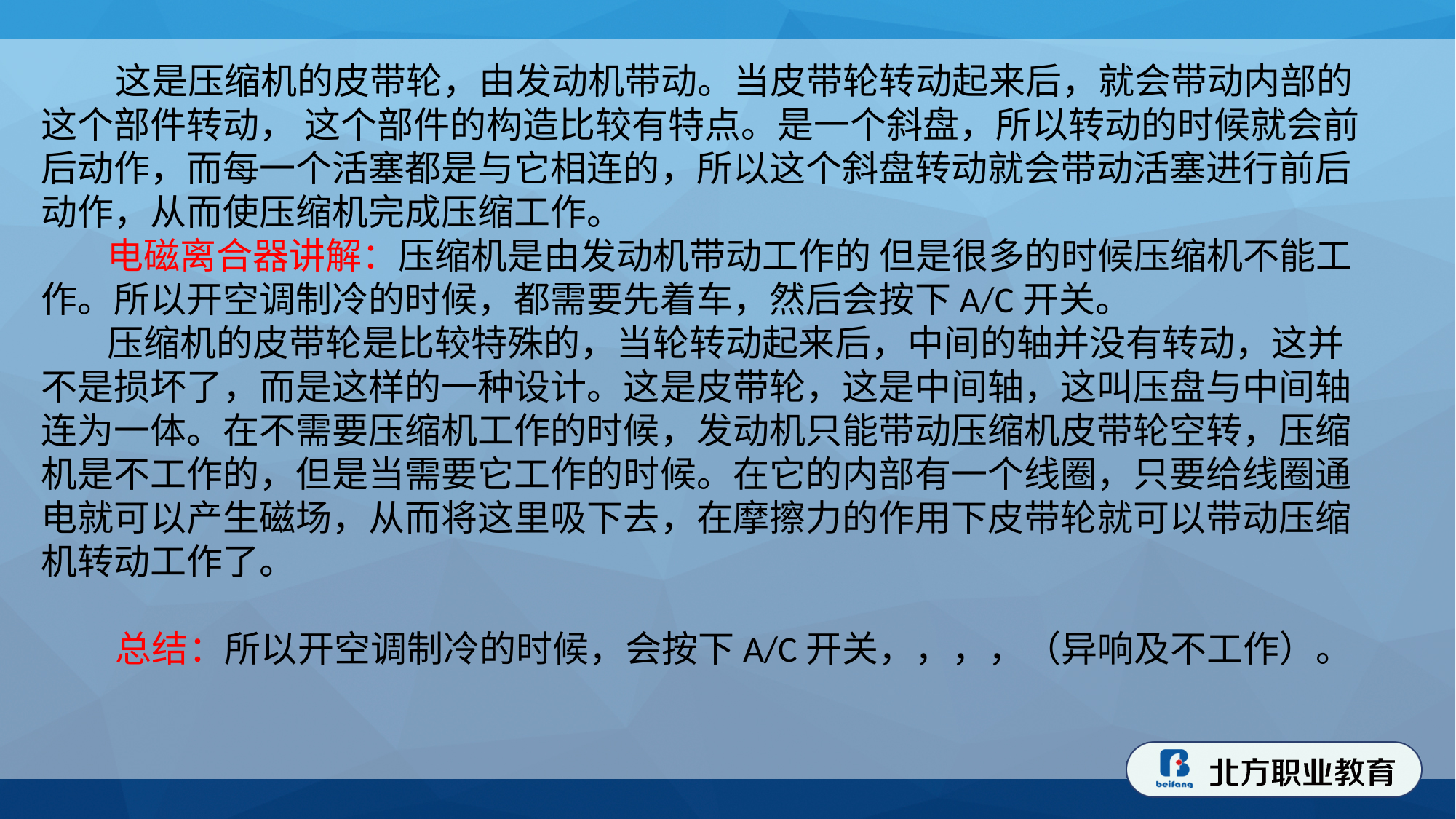

这是压缩机的皮带轮，由发动机带动。当皮带轮转动起来后，就会带动内部的这个部件转动， 这个部件的构造比较有特点。是一个斜盘，所以转动的时候就会前后动作，而每一个活塞都是与它相连的，所以这个斜盘转动就会带动活塞进行前后动作，从而使压缩机完成压缩工作。
       电磁离合器讲解：压缩机是由发动机带动工作的 但是很多的时候压缩机不能工作。所以开空调制冷的时候，都需要先着车，然后会按下A/C开关。
       压缩机的皮带轮是比较特殊的，当轮转动起来后，中间的轴并没有转动，这并不是损坏了，而是这样的一种设计。这是皮带轮，这是中间轴，这叫压盘与中间轴连为一体。在不需要压缩机工作的时候，发动机只能带动压缩机皮带轮空转，压缩机是不工作的，但是当需要它工作的时候。在它的内部有一个线圈，只要给线圈通电就可以产生磁场，从而将这里吸下去，在摩擦力的作用下皮带轮就可以带动压缩机转动工作了。

           总结：所以开空调制冷的时候，会按下A/C开关，，，，（异响及不工作）。